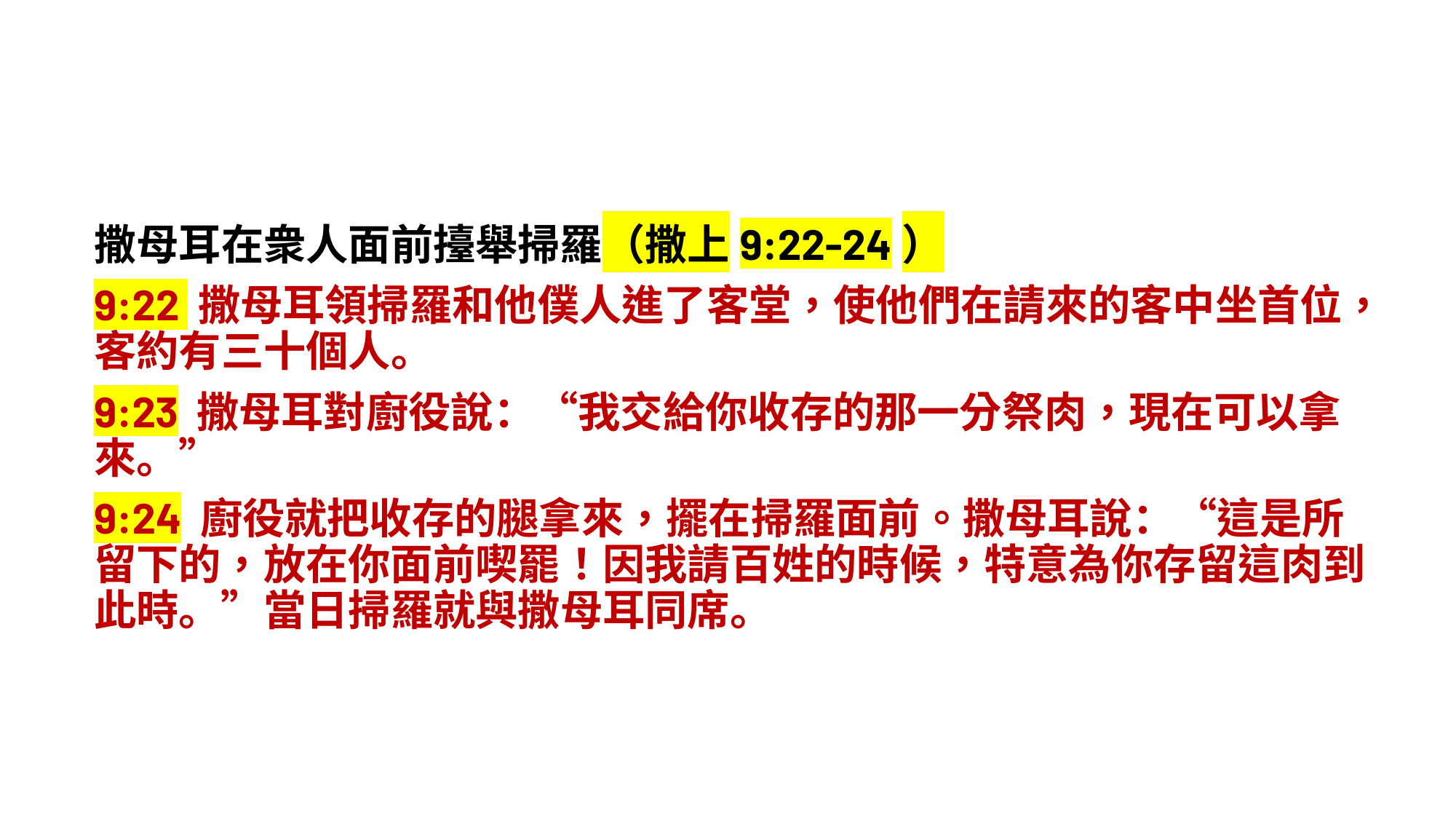

撒母耳在衆人面前擡舉掃羅（撒上9:22-24）
9:22 撒母耳領掃羅和他僕人進了客堂，使他們在請來的客中坐首位，客約有三十個人。
9:23 撒母耳對廚役說：“我交給你收存的那一分祭肉，現在可以拿來。”
9:24 廚役就把收存的腿拿來，擺在掃羅面前。撒母耳說：“這是所留下的，放在你面前喫罷！因我請百姓的時候，特意為你存留這肉到此時。”當日掃羅就與撒母耳同席。